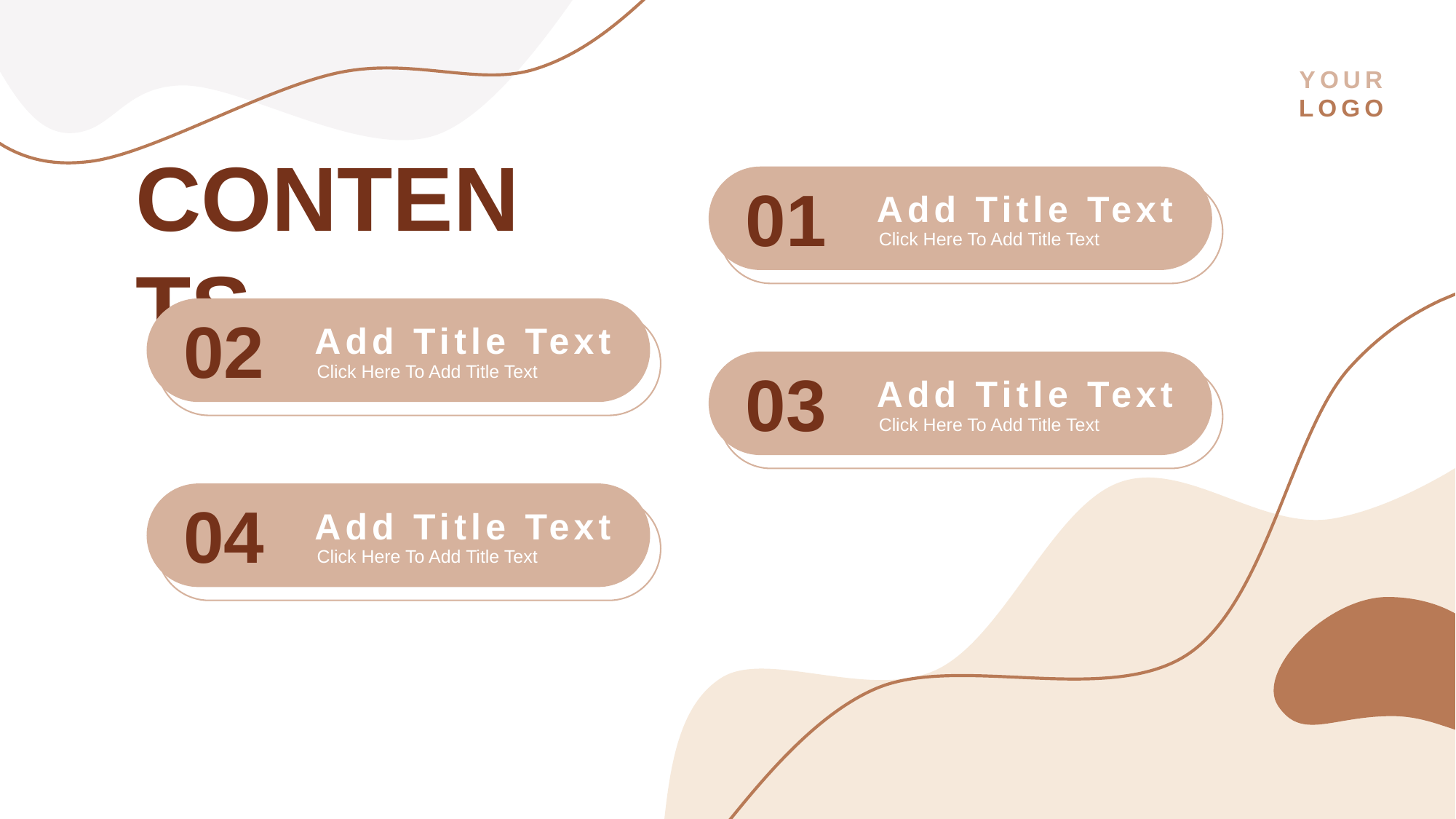

流体几何线条莫兰迪风总结汇报商务通用ppt模板

YOUR
LOGO
CONTENTS

01

Add Title Text
Click Here To Add Title Text

02

Add Title Text

03
Click Here To Add Title Text

Add Title Text
Click Here To Add Title Text

04

Add Title Text
Click Here To Add Title Text